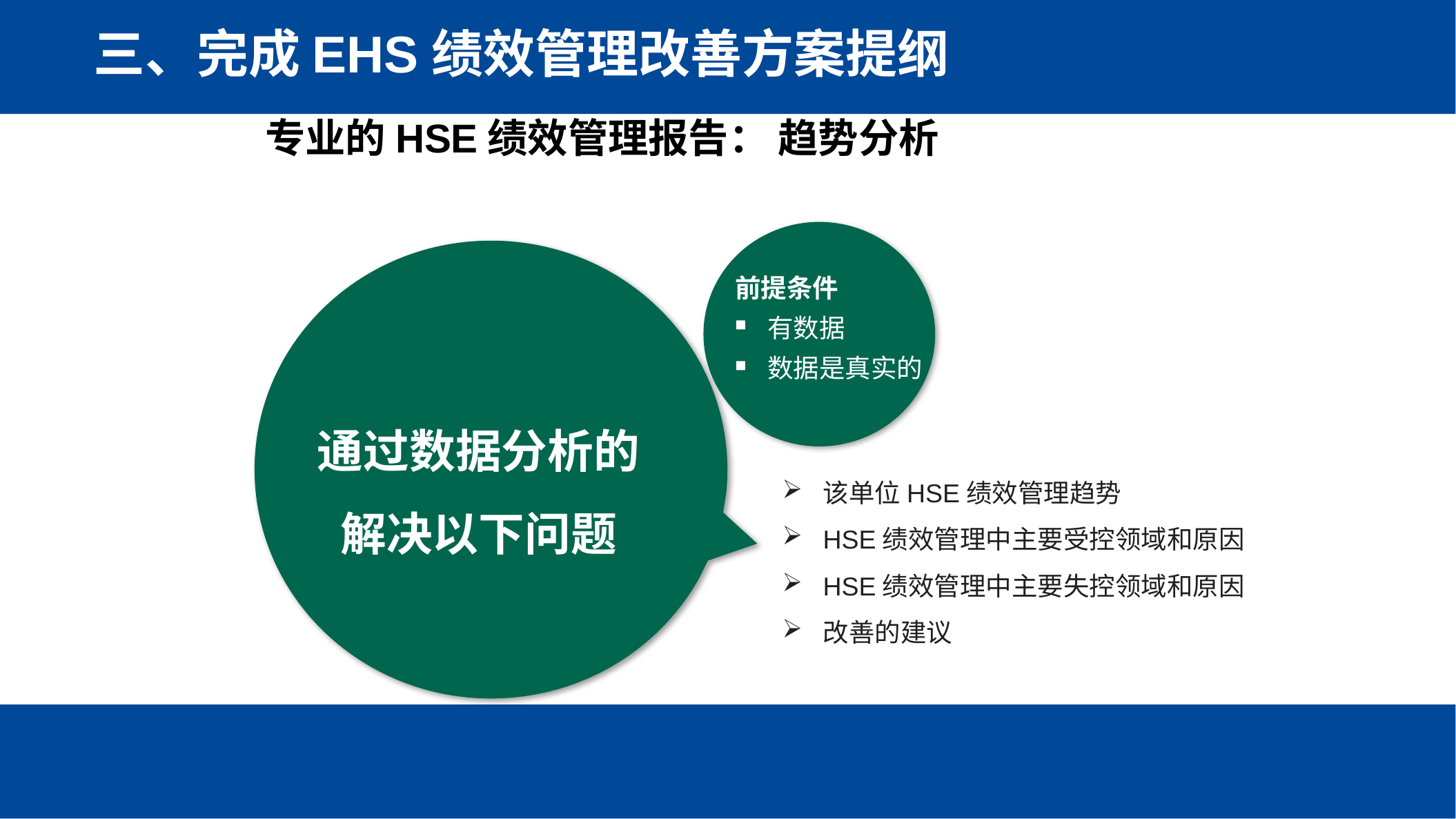

三、完成EHS绩效管理改善方案提纲
专业的HSE绩效管理报告： 趋势分析

前提条件
有数据
数据是真实的
通过数据分析的解决以下问题
该单位HSE绩效管理趋势
HSE绩效管理中主要受控领域和原因
HSE绩效管理中主要失控领域和原因
改善的建议